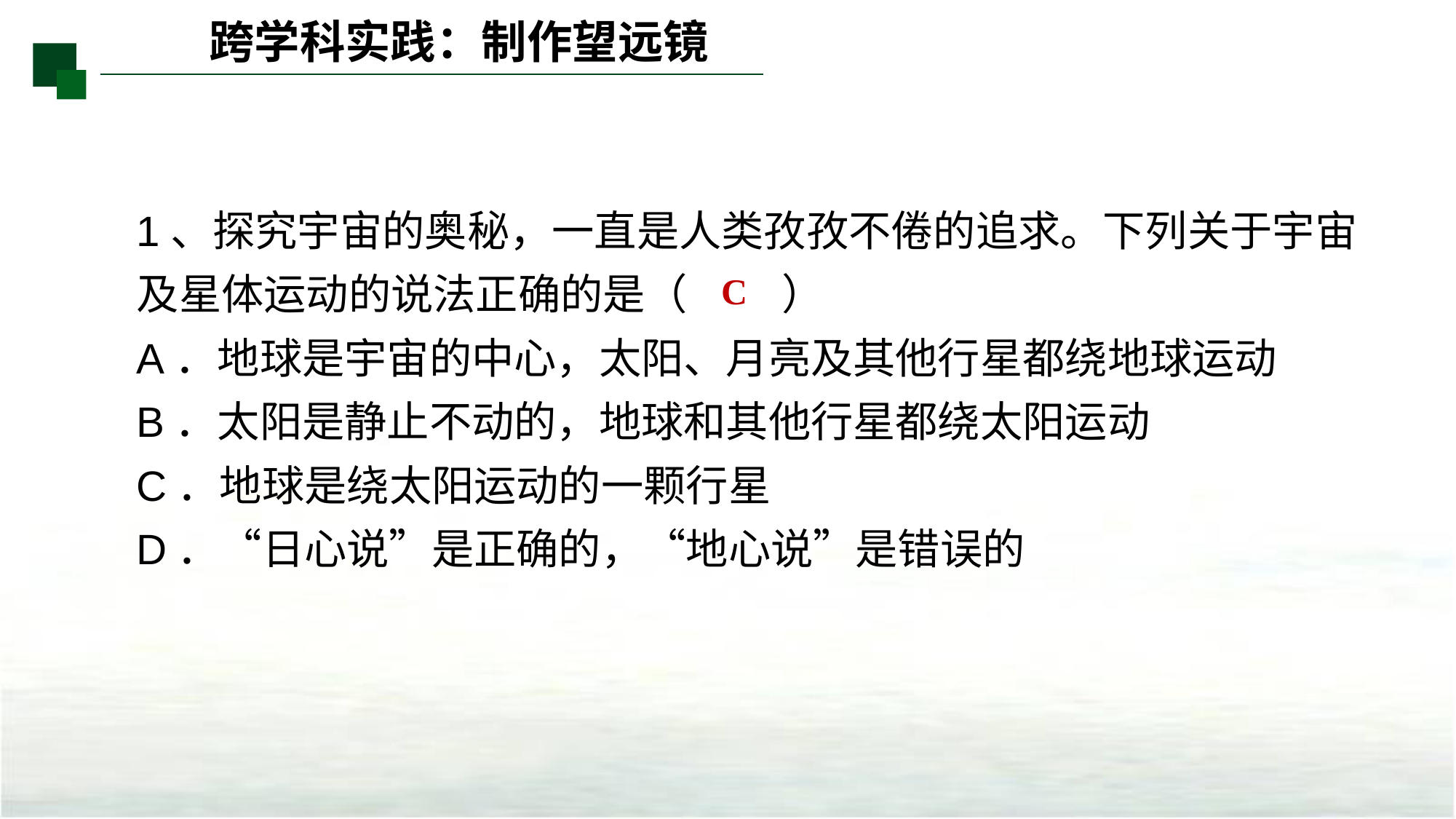

1、探究宇宙的奥秘，一直是人类孜孜不倦的追求。下列关于宇宙及星体运动的说法正确的是（          ）
A．地球是宇宙的中心，太阳、月亮及其他行星都绕地球运动
B．太阳是静止不动的，地球和其他行星都绕太阳运动
C．地球是绕太阳运动的一颗行星
D．“日心说”是正确的，“地心说”是错误的
C